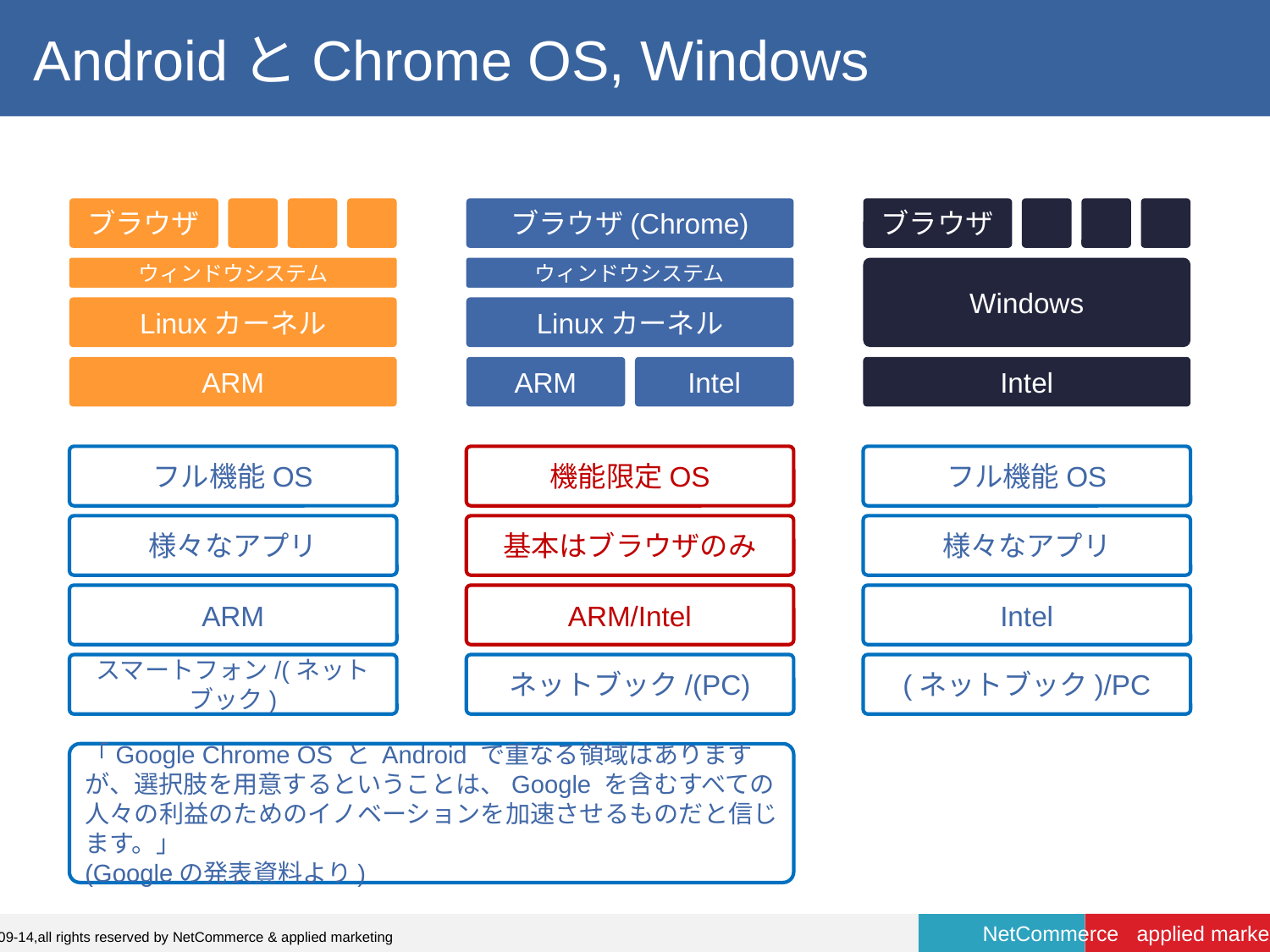

# AndroidとChrome OS, Windows
ブラウザ

ウィンドウシステム
Linuxカーネル
ARM
ブラウザ(Chrome)
ウィンドウシステム
Linuxカーネル
ARM
Intel
ブラウザ

Windows
Intel
フル機能OS
機能限定OS
フル機能OS
様々なアプリ
基本はブラウザのみ
様々なアプリ
ARM
ARM/Intel
Intel
スマートフォン/(ネットブック)
ネットブック/(PC)
(ネットブック)/PC
「Google Chrome OS と Android で重なる領域はありますが、選択肢を用意するということは、Google を含むすべての人々の利益のためのイノベーションを加速させるものだと信じます。」
(Googleの発表資料より)